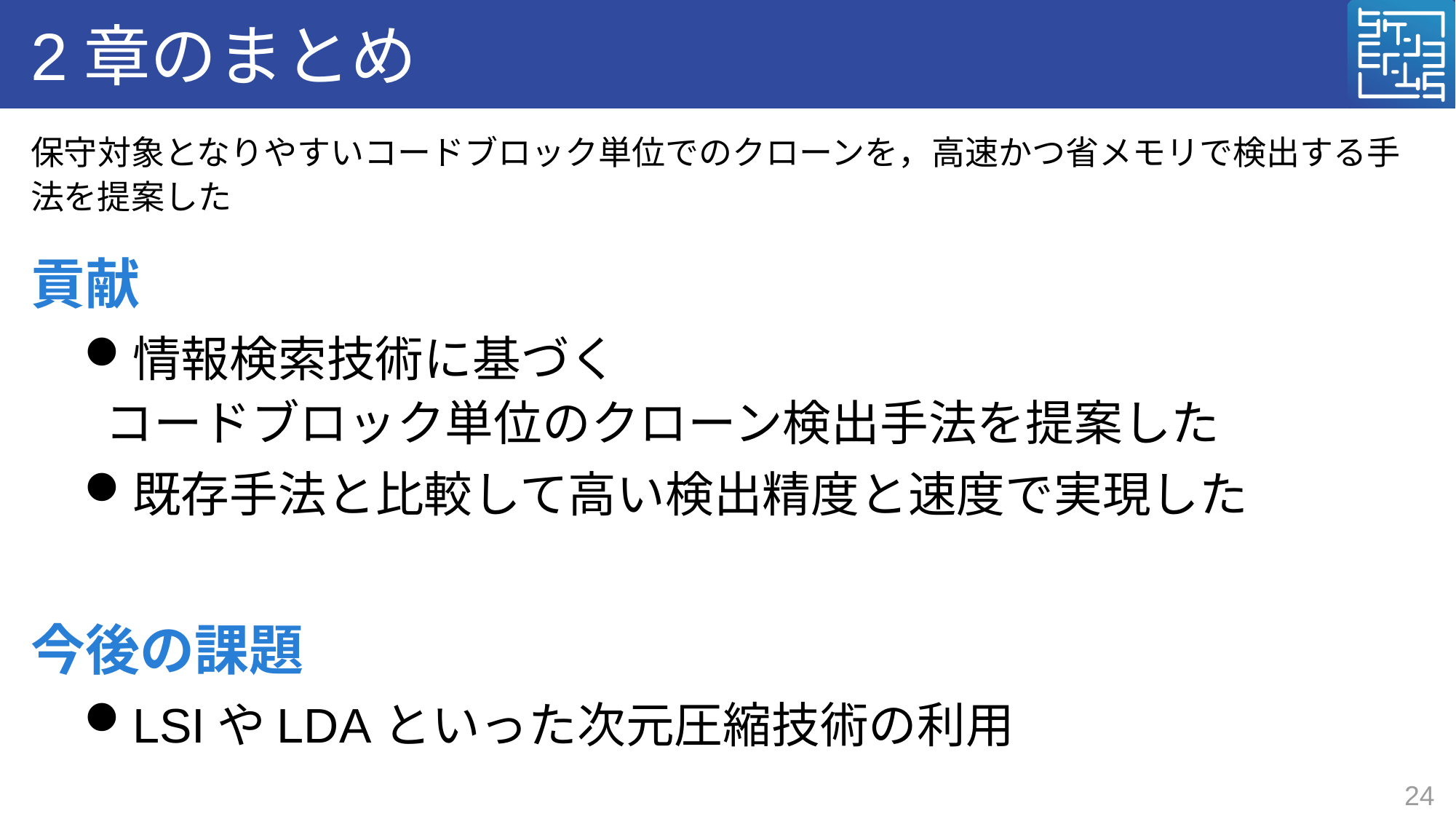

# 2章のまとめ
保守対象となりやすいコードブロック単位でのクローンを，高速かつ省メモリで検出する手法を提案した

貢献
情報検索技術に基づく
コードブロック単位のクローン検出手法を提案した
既存手法と比較して高い検出精度と速度で実現した

今後の課題
LSIやLDAといった次元圧縮技術の利用
24